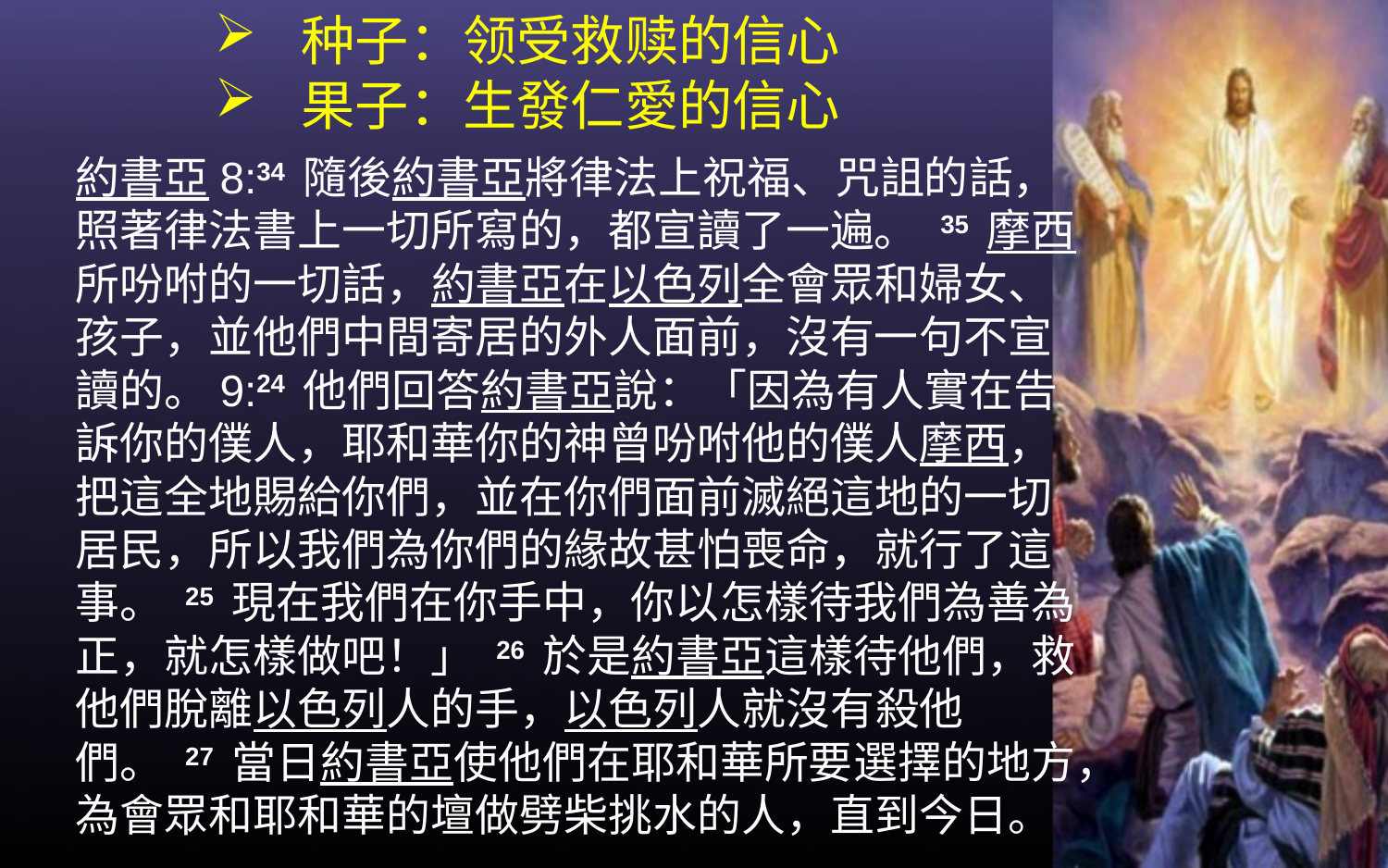

种子：领受救赎的信心
果子：生發仁愛的信心
約書亞8:34 隨後約書亞將律法上祝福、咒詛的話，照著律法書上一切所寫的，都宣讀了一遍。 35 摩西所吩咐的一切話，約書亞在以色列全會眾和婦女、孩子，並他們中間寄居的外人面前，沒有一句不宣讀的。9:24 他們回答約書亞說：「因為有人實在告訴你的僕人，耶和華你的神曾吩咐他的僕人摩西，把這全地賜給你們，並在你們面前滅絕這地的一切居民，所以我們為你們的緣故甚怕喪命，就行了這事。 25 現在我們在你手中，你以怎樣待我們為善為正，就怎樣做吧！」 26 於是約書亞這樣待他們，救他們脫離以色列人的手，以色列人就沒有殺他們。 27 當日約書亞使他們在耶和華所要選擇的地方，為會眾和耶和華的壇做劈柴挑水的人，直到今日。